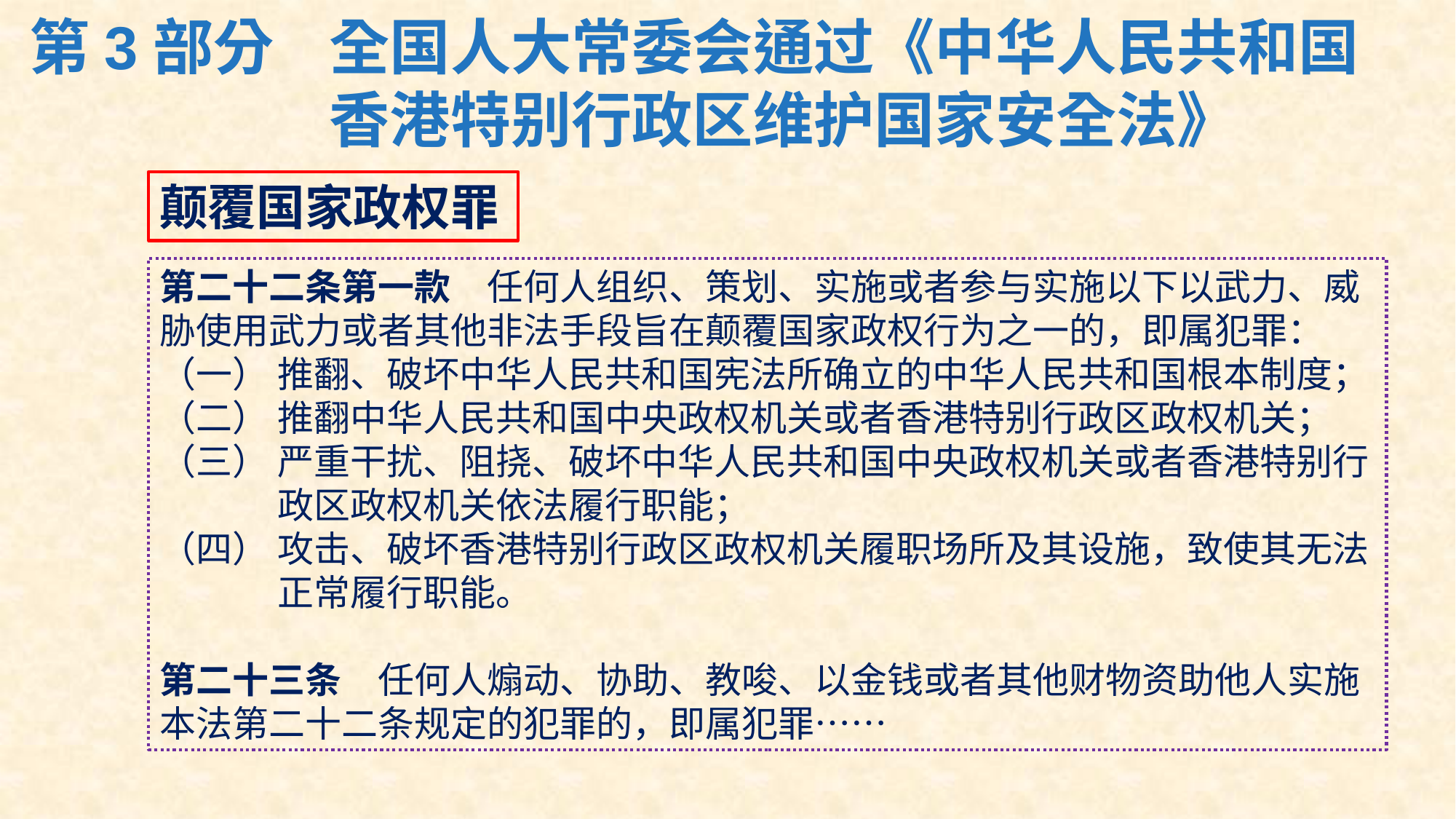

# 第3部分	全国人大常委会通过《中华人民共和国香港特别行政区维护国家安全法》
颠覆国家政权罪
第二十二条第一款  任何人组织、策划、实施或者参与实施以下以武力、威胁使用武力或者其他非法手段旨在颠覆国家政权行为之一的，即属犯罪：
（一）	推翻、破坏中华人民共和国宪法所确立的中华人民共和国根本制度；
（二）	推翻中华人民共和国中央政权机关或者香港特别行政区政权机关；
（三）	严重干扰、阻挠、破坏中华人民共和国中央政权机关或者香港特别行政区政权机关依法履行职能；
（四）	攻击、破坏香港特别行政区政权机关履职场所及其设施，致使其无法正常履行职能。

第二十三条  任何人煽动、协助、教唆、以金钱或者其他财物资助他人实施本法第二十二条规定的犯罪的，即属犯罪……